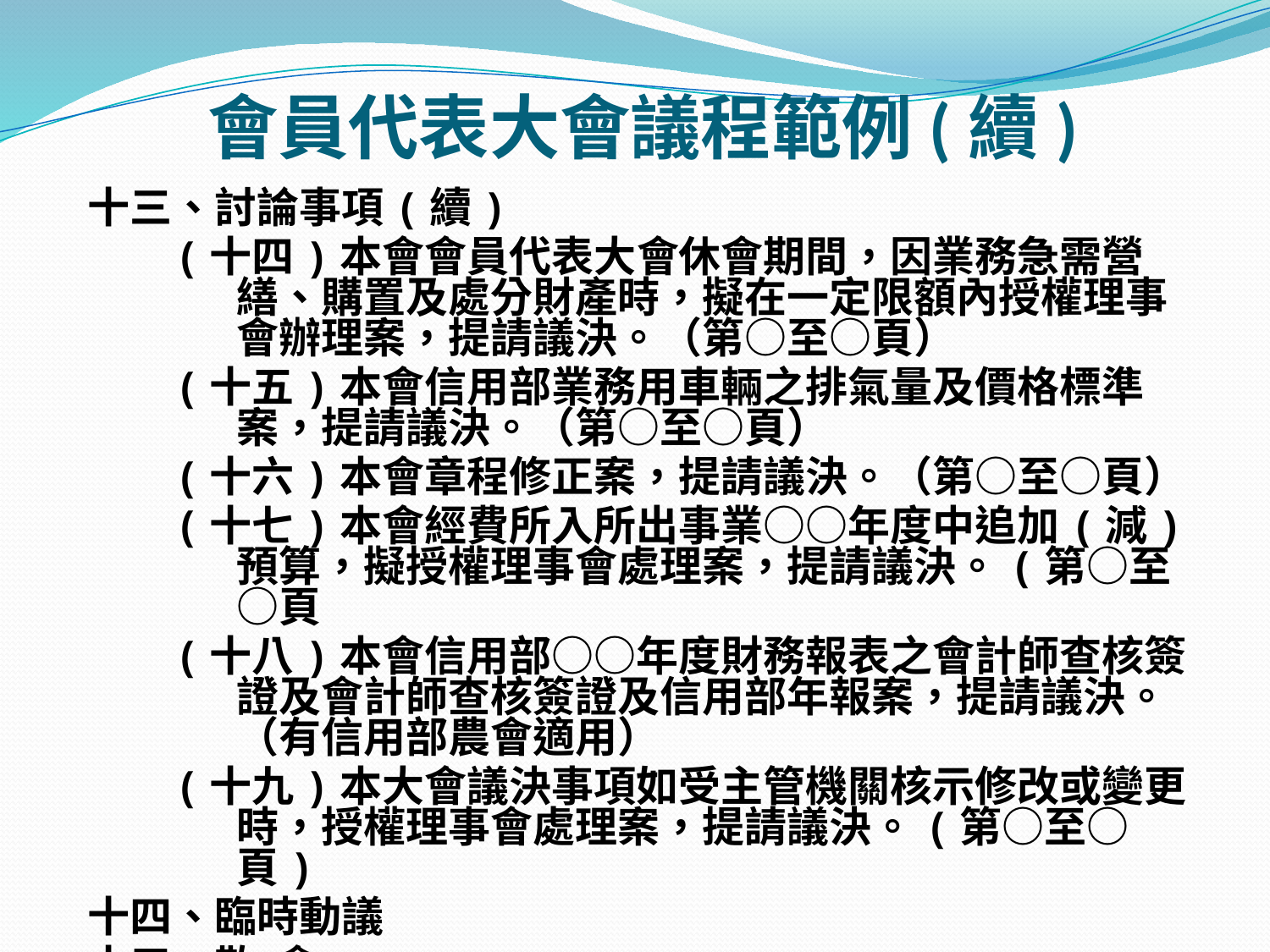

# 會員代表大會議程範例(續)
十三、討論事項(續)
(十四)本會會員代表大會休會期間，因業務急需營繕、購置及處分財產時，擬在一定限額內授權理事會辦理案，提請議決。（第○至○頁）
(十五)本會信用部業務用車輛之排氣量及價格標準案，提請議決。（第○至○頁）
(十六)本會章程修正案，提請議決。（第○至○頁）
(十七)本會經費所入所出事業○○年度中追加(減)預算，擬授權理事會處理案，提請議決。(第○至○頁
(十八)本會信用部○○年度財務報表之會計師查核簽證及會計師查核簽證及信用部年報案，提請議決。（有信用部農會適用）
(十九)本大會議決事項如受主管機關核示修改或變更時，授權理事會處理案，提請議決。(第○至○頁)
十四、臨時動議
十五、散  會